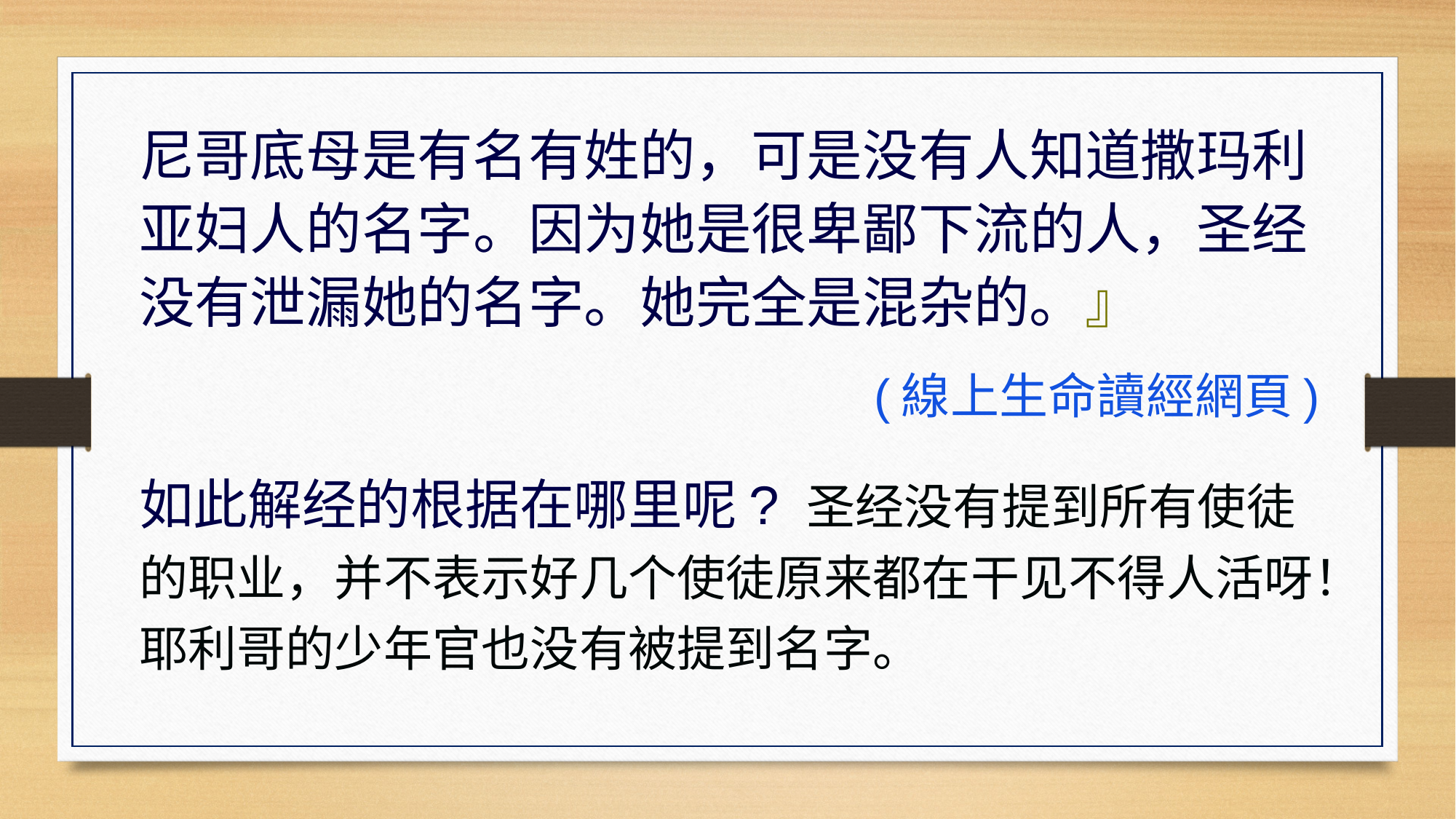

尼哥底母是有名有姓的，可是没有人知道撒玛利亚妇人的名字。因为她是很卑鄙下流的人，圣经没有泄漏她的名字。她完全是混杂的。』
(線上生命讀經網頁)
如此解经的根据在哪里呢? 圣经没有提到所有使徒的职业，并不表示好几个使徒原来都在干见不得人活呀！耶利哥的少年官也没有被提到名字。